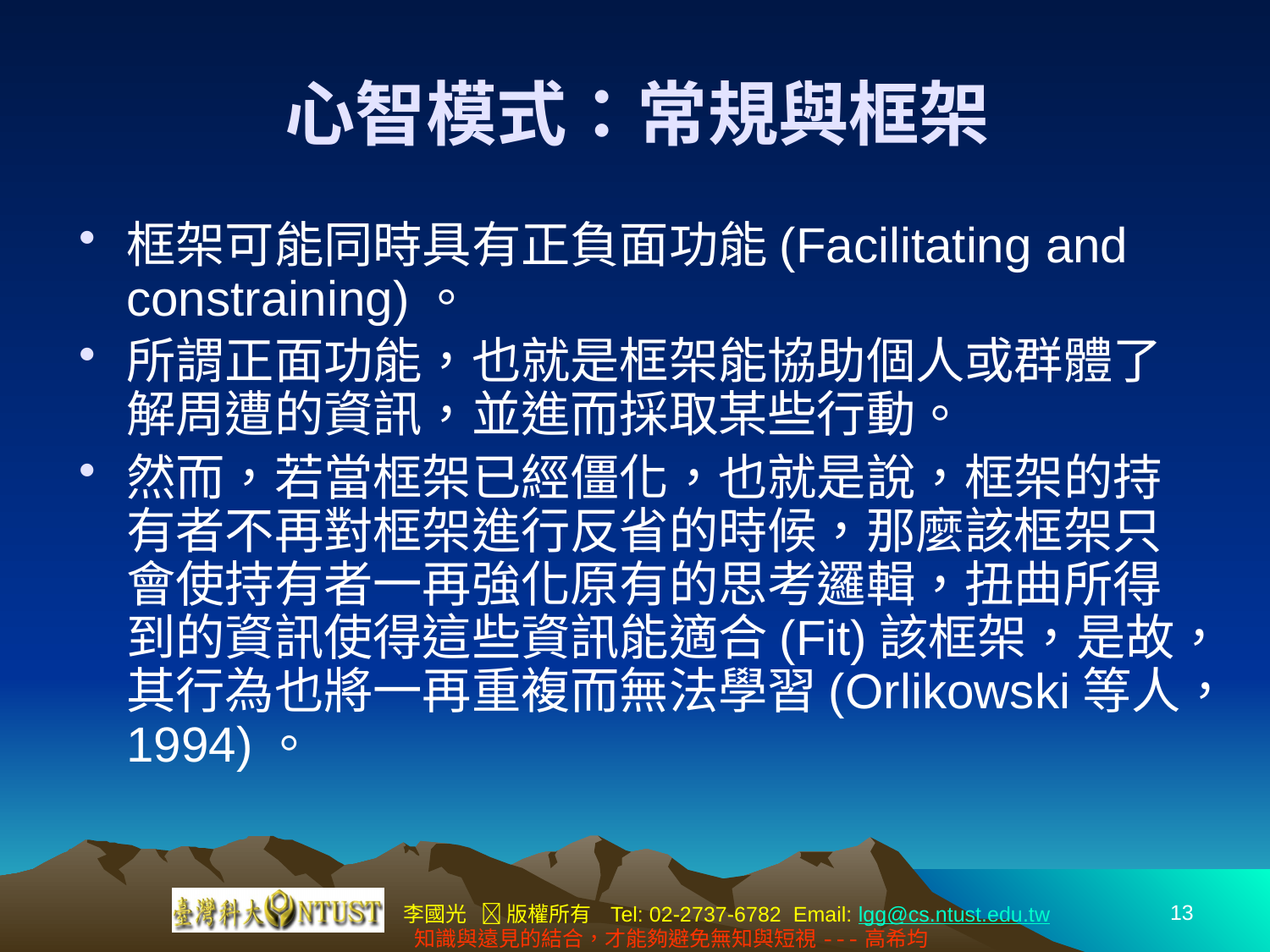

# 心智模式：常規與框架
框架可能同時具有正負面功能(Facilitating and constraining)。
所謂正面功能，也就是框架能協助個人或群體了解周遭的資訊，並進而採取某些行動。
然而，若當框架已經僵化，也就是說，框架的持有者不再對框架進行反省的時候，那麼該框架只會使持有者一再強化原有的思考邏輯，扭曲所得到的資訊使得這些資訊能適合(Fit)該框架，是故，其行為也將一再重複而無法學習(Orlikowski等人，1994)。
13